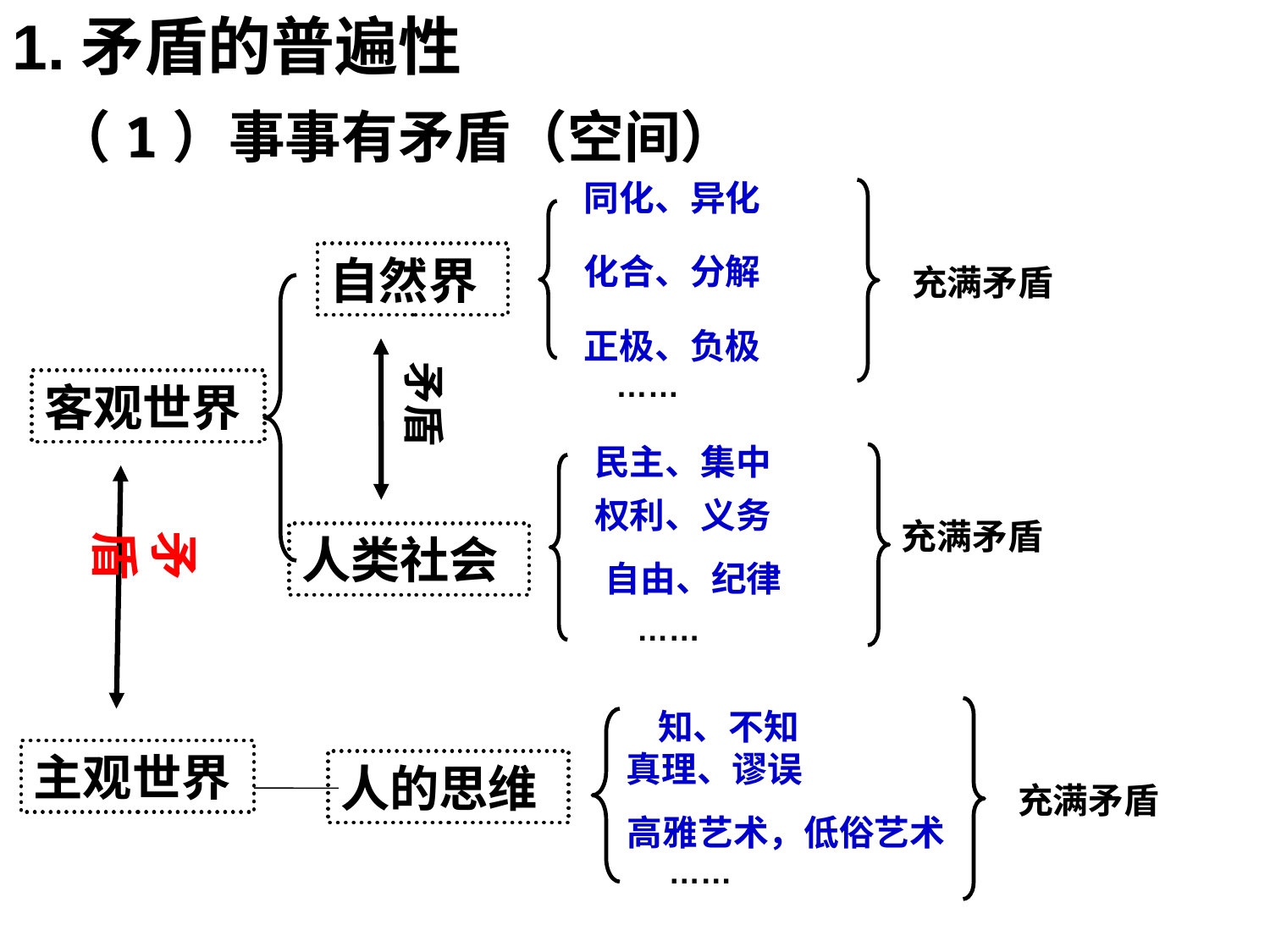

1.矛盾的普遍性
（1）事事有矛盾（空间）
同化、异化

自然界
化合、分解
充满矛盾

正极、负极
矛盾
……
客观世界
民主、集中

权利、义务
充满矛盾
矛盾
人类社会
自由、纪律
……
知、不知

主观世界
真理、谬误
人的思维
充满矛盾

高雅艺术，低俗艺术
……